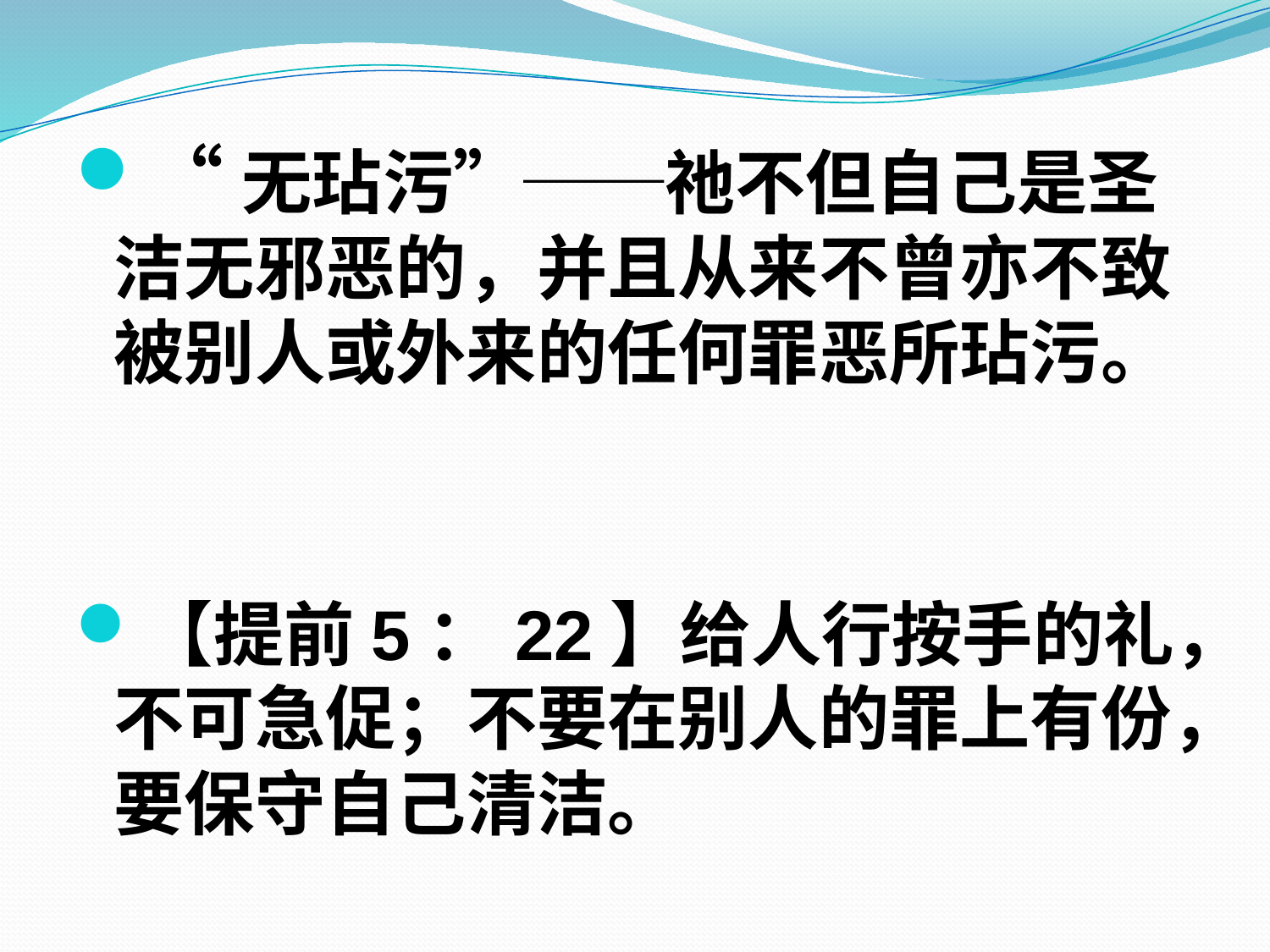

“无玷污”──祂不但自己是圣洁无邪恶的，并且从来不曾亦不致被别人或外来的任何罪恶所玷污。

【提前5：22】给人行按手的礼，不可急促；不要在别人的罪上有份，要保守自己清洁。